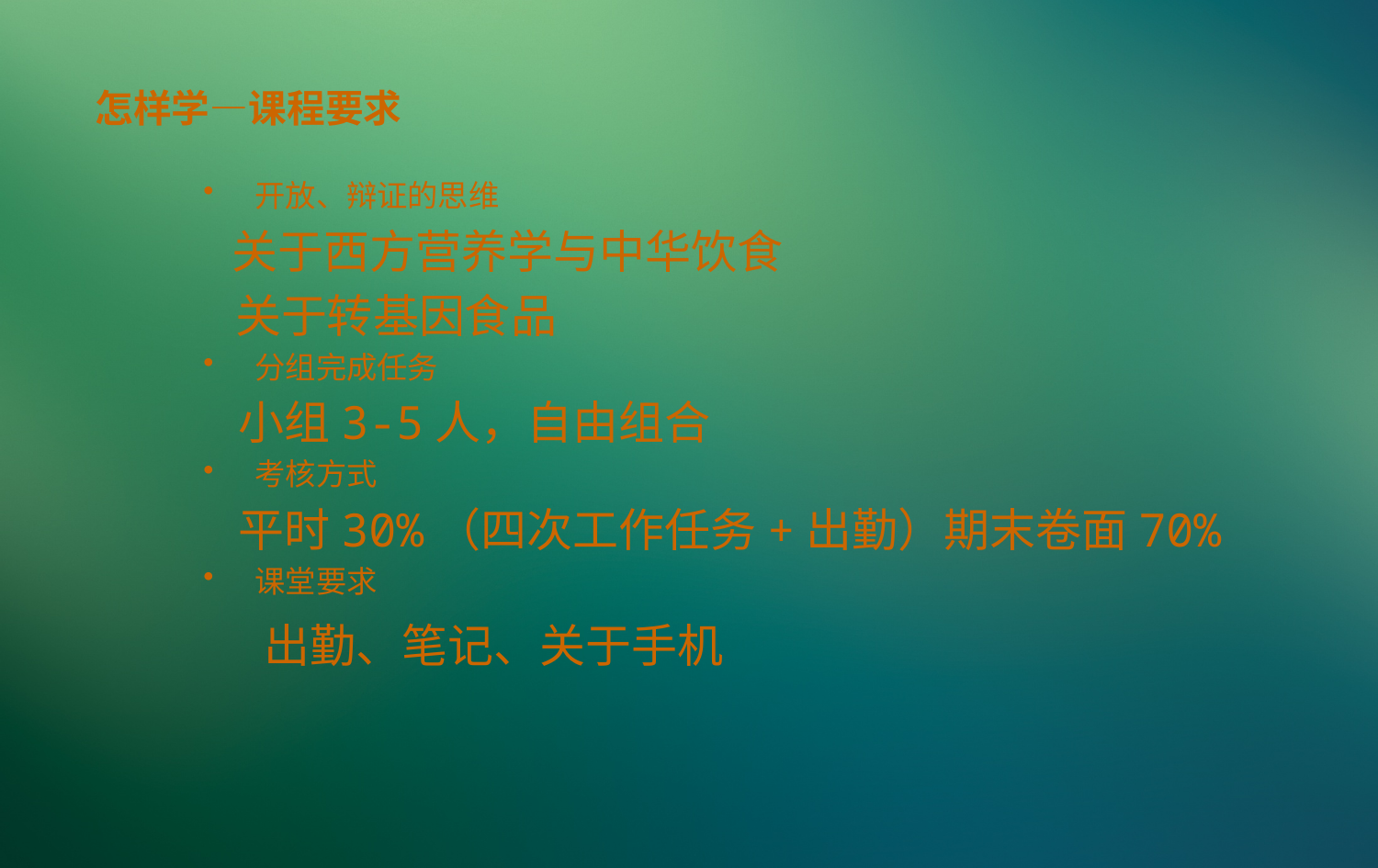

# 怎样学—课程要求
开放、辩证的思维
   关于西方营养学与中华饮食
  关于转基因食品
分组完成任务
    小组3-5人，自由组合
考核方式
    平时30%（四次工作任务+出勤）期末卷面70%
课堂要求
    出勤、笔记、关于手机